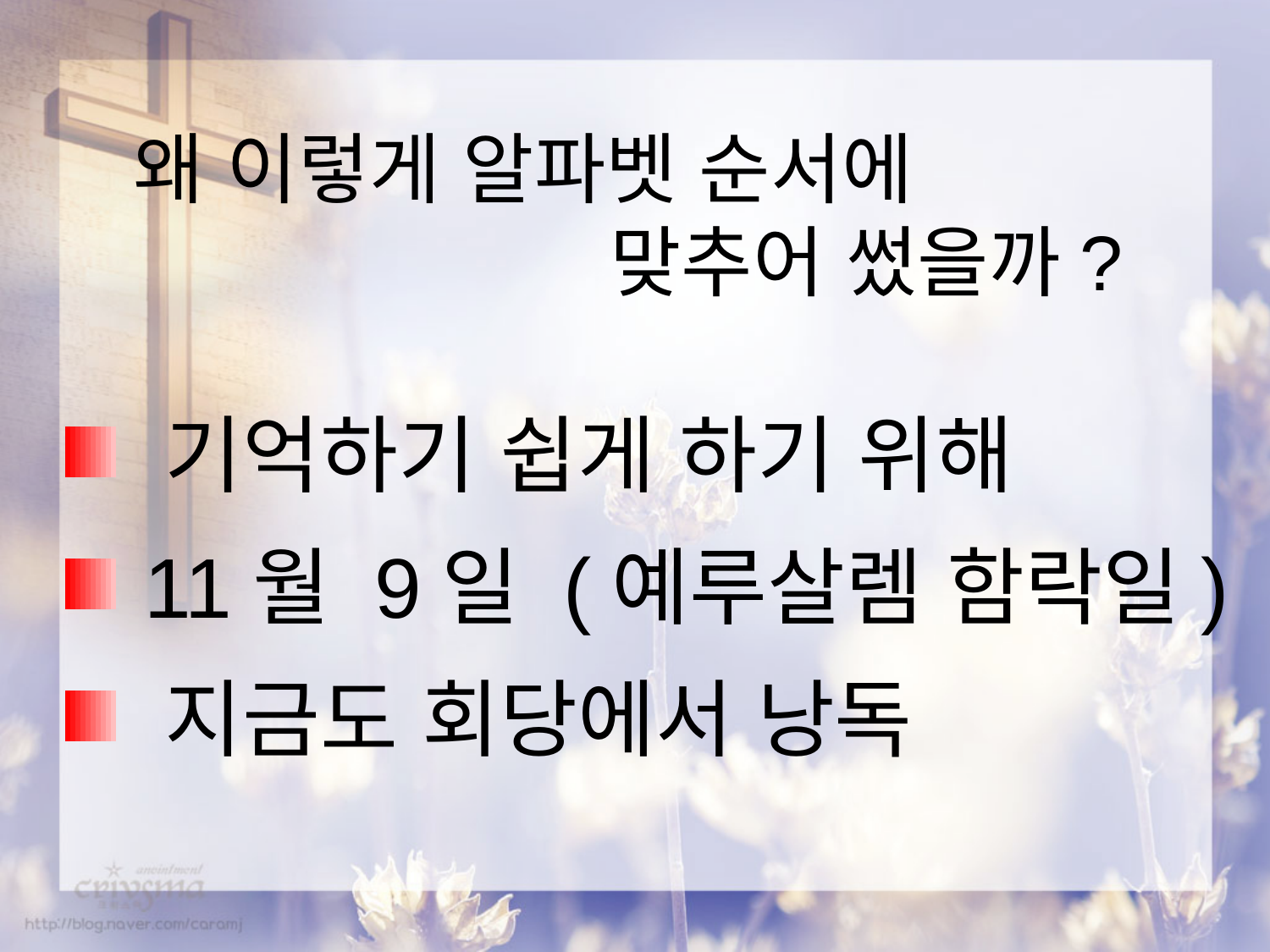

왜 이렇게 알파벳 순서에
                     맞추어 썼을까?
 기억하기 쉽게 하기 위해
 11월 9일 (예루살렘 함락일)
 지금도 회당에서 낭독